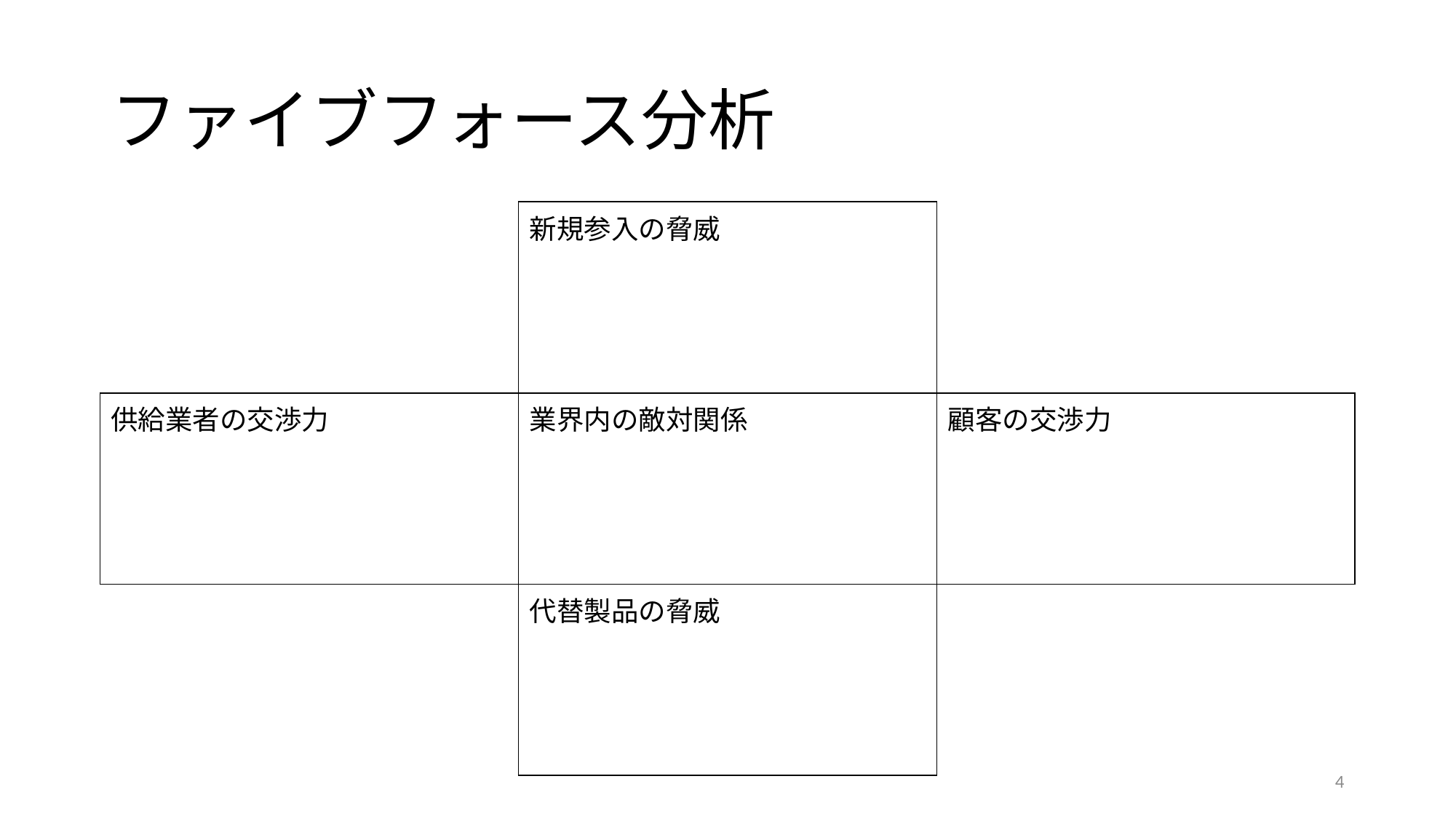

# ファイブフォース分析
|  | 新規参入の脅威 |  |
| --- | --- | --- |
| 供給業者の交渉力 | 業界内の敵対関係 | 顧客の交渉力 |
|  | 代替製品の脅威 |  |
4